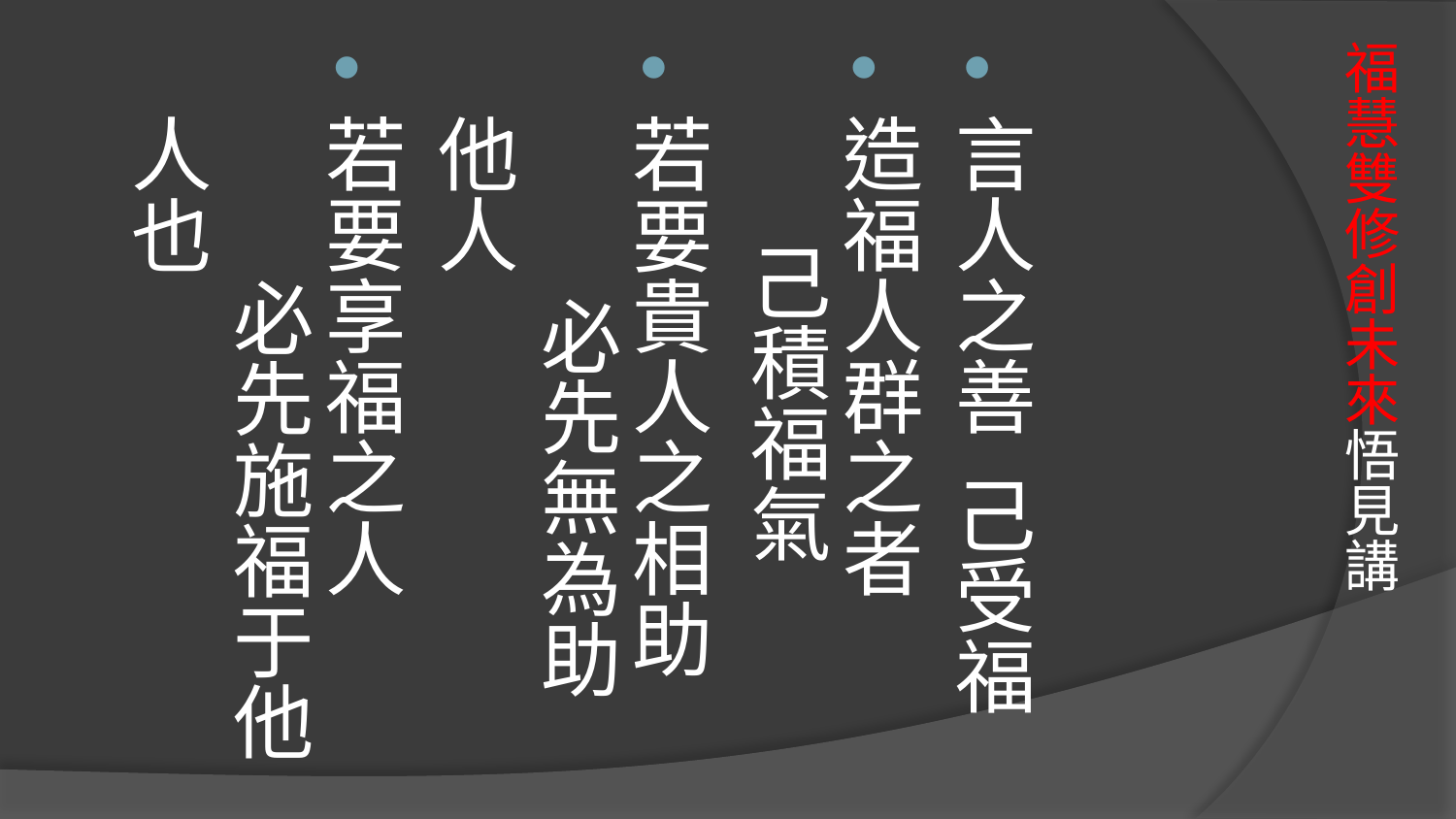

言人之善  己受福
造福人群之者                 己積福氣
若要貴人之相助                必先無為助他人
若要享福之人                   必先施福于他人也

# 福慧雙修創未來悟見講